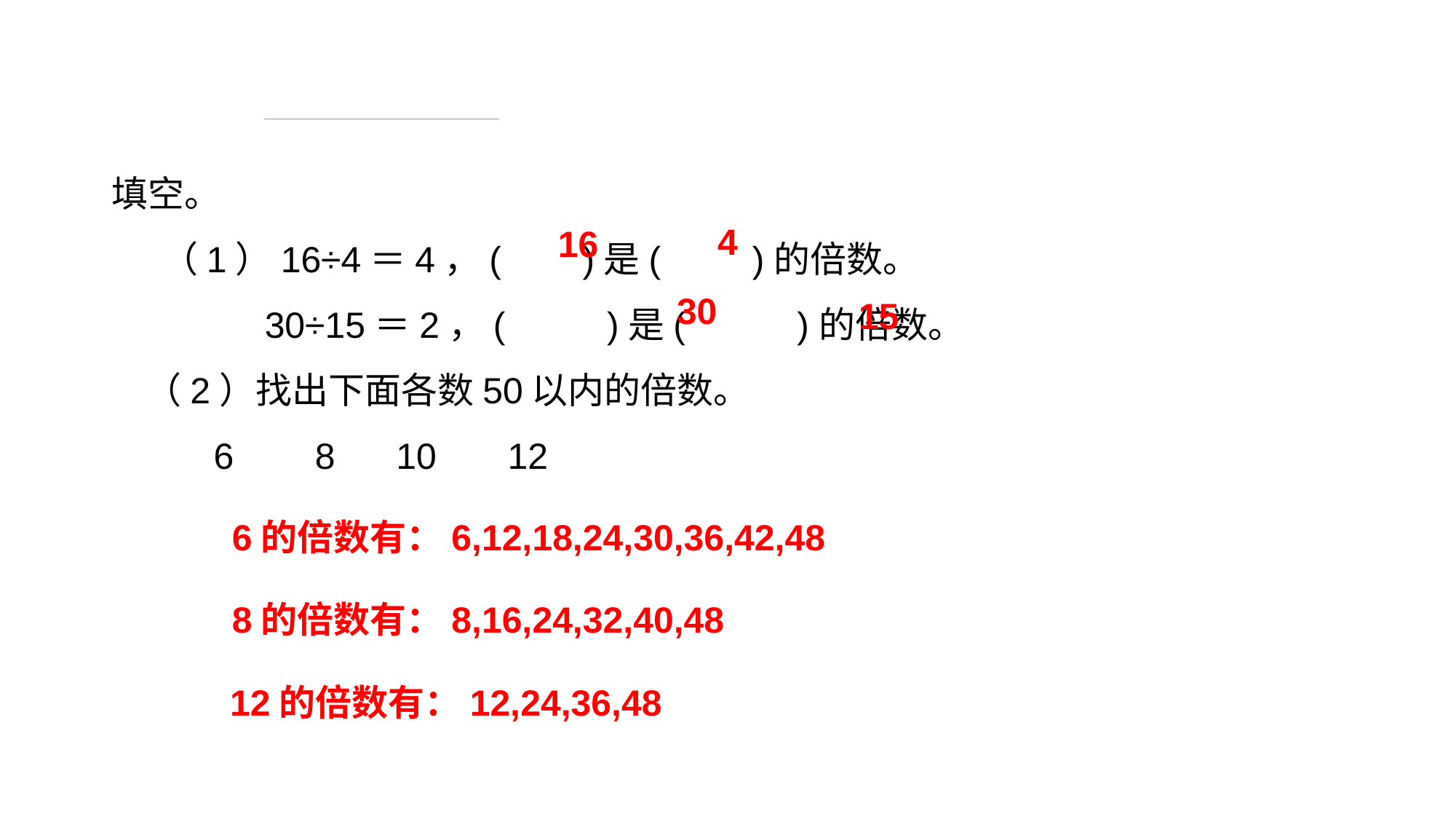

复习导入
填空。
     （1）16÷4＝4，(        )是(         )的倍数。
               30÷15＝2，(          )是(           )的倍数。
   （2）找出下面各数50以内的倍数。
          6        8      10       12
4
16
30
15
6的倍数有：6,12,18,24,30,36,42,48
8的倍数有：8,16,24,32,40,48
12的倍数有：12,24,36,48